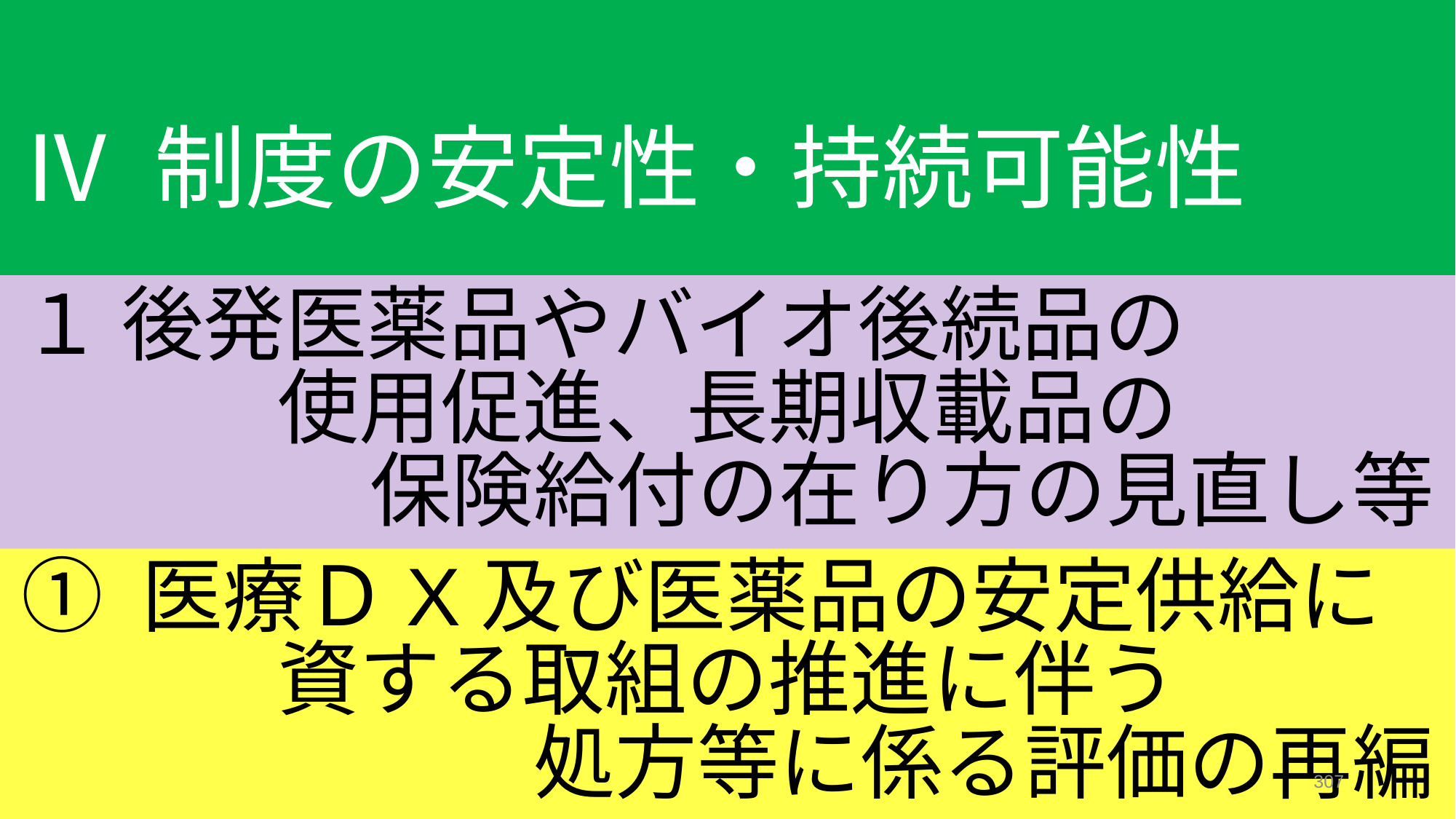

Ⅳ 制度の安定性・持続可能性
１ 後発医薬品やバイオ後続品の
使用促進、長期収載品の
保険給付の在り方の見直し等
① 医療ＤX及び医薬品の安定供給に
資する取組の推進に伴う
処方等に係る評価の再編
307